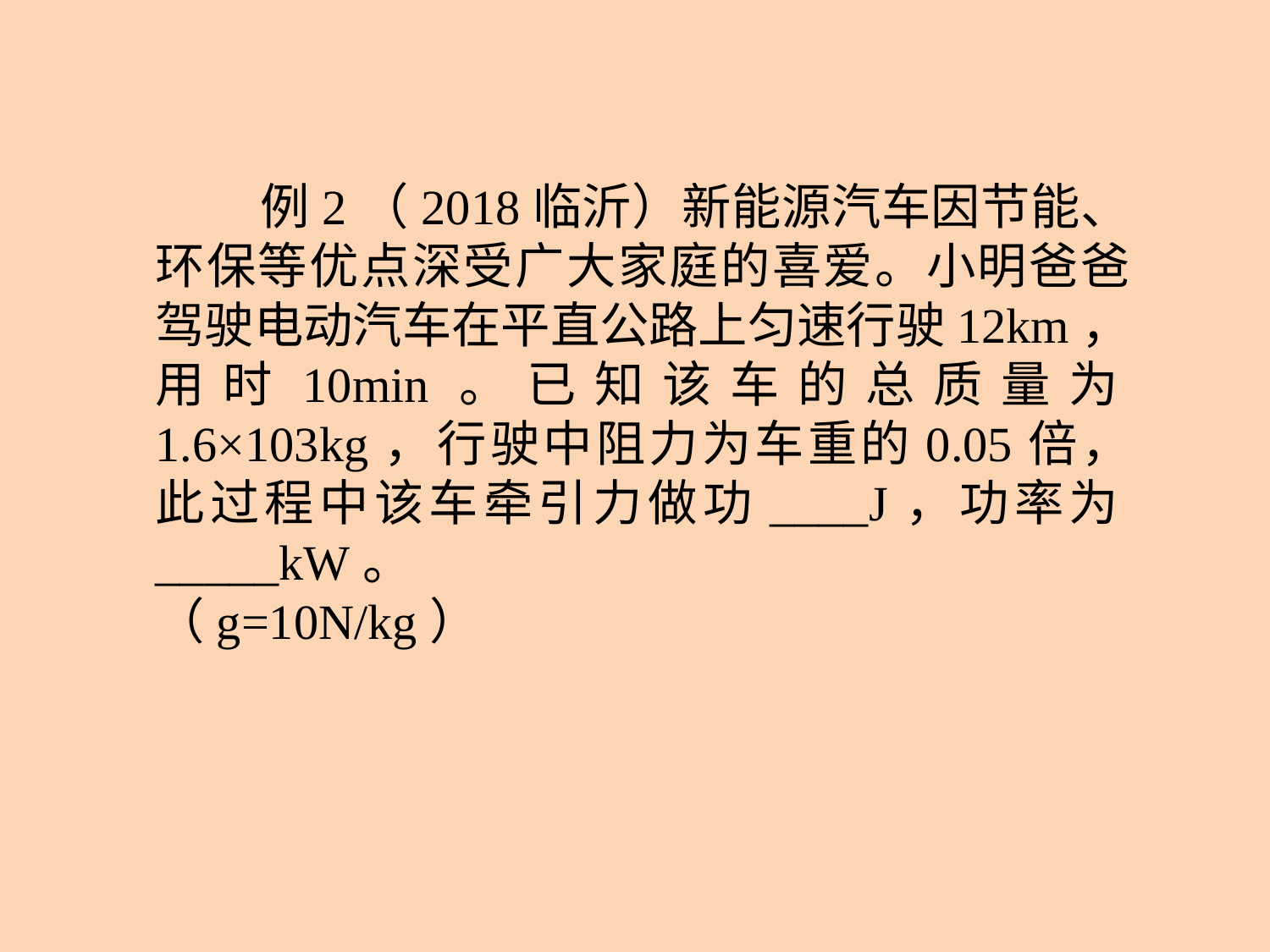

例2（2018临沂）新能源汽车因节能、环保等优点深受广大家庭的喜爱。小明爸爸驾驶电动汽车在平直公路上匀速行驶12km，用时10min。已知该车的总质量为1.6×103kg，行驶中阻力为车重的0.05倍，此过程中该车牵引力做功____J，功率为_____kW。
（g=10N/kg）